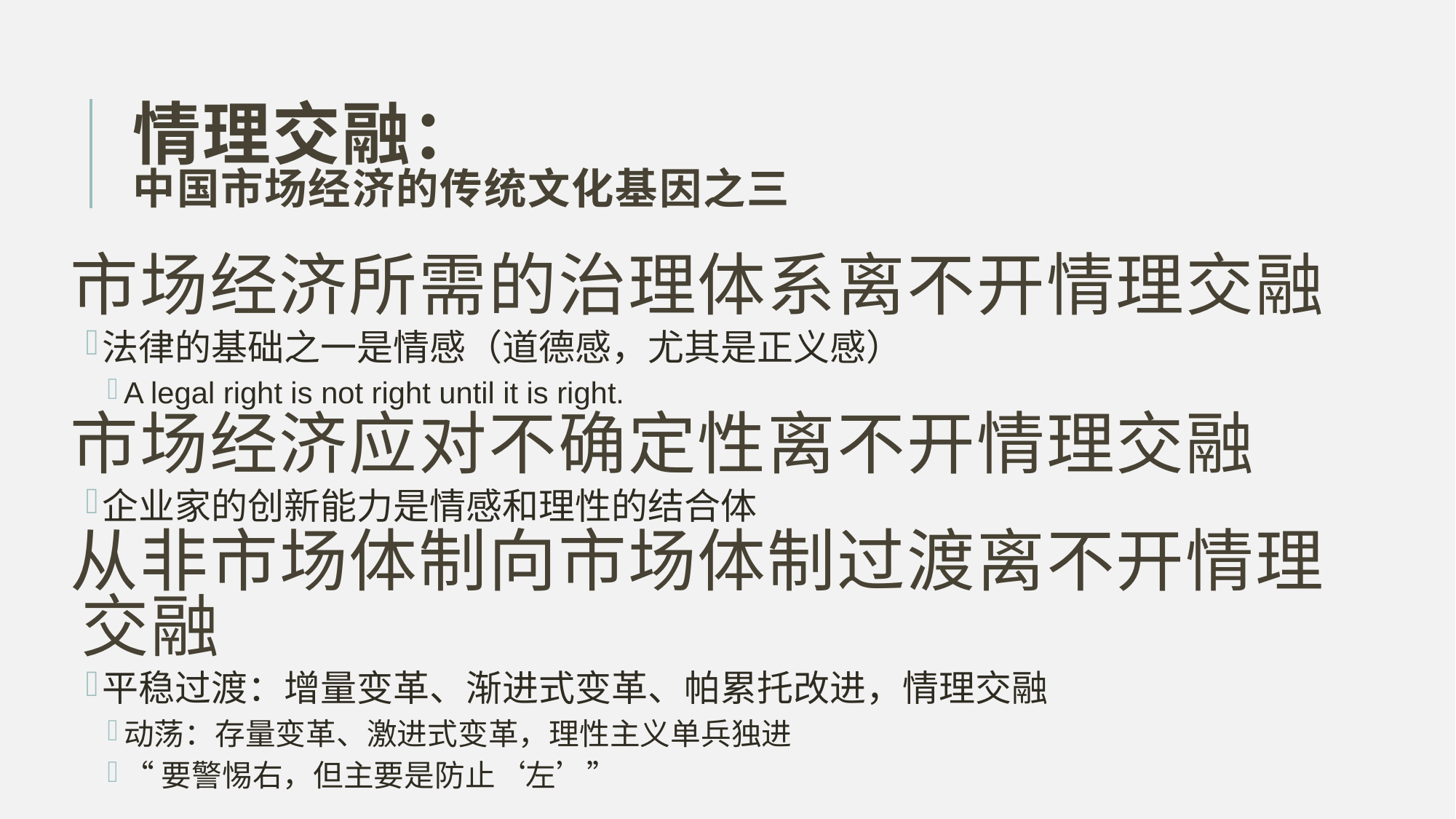

# 情理交融： 中国市场经济的传统文化基因之三
市场经济所需的治理体系离不开情理交融
法律的基础之一是情感（道德感，尤其是正义感）
A legal right is not right until it is right.
市场经济应对不确定性离不开情理交融
企业家的创新能力是情感和理性的结合体
从非市场体制向市场体制过渡离不开情理交融
平稳过渡：增量变革、渐进式变革、帕累托改进，情理交融
动荡：存量变革、激进式变革，理性主义单兵独进
“要警惕右，但主要是防止‘左’”